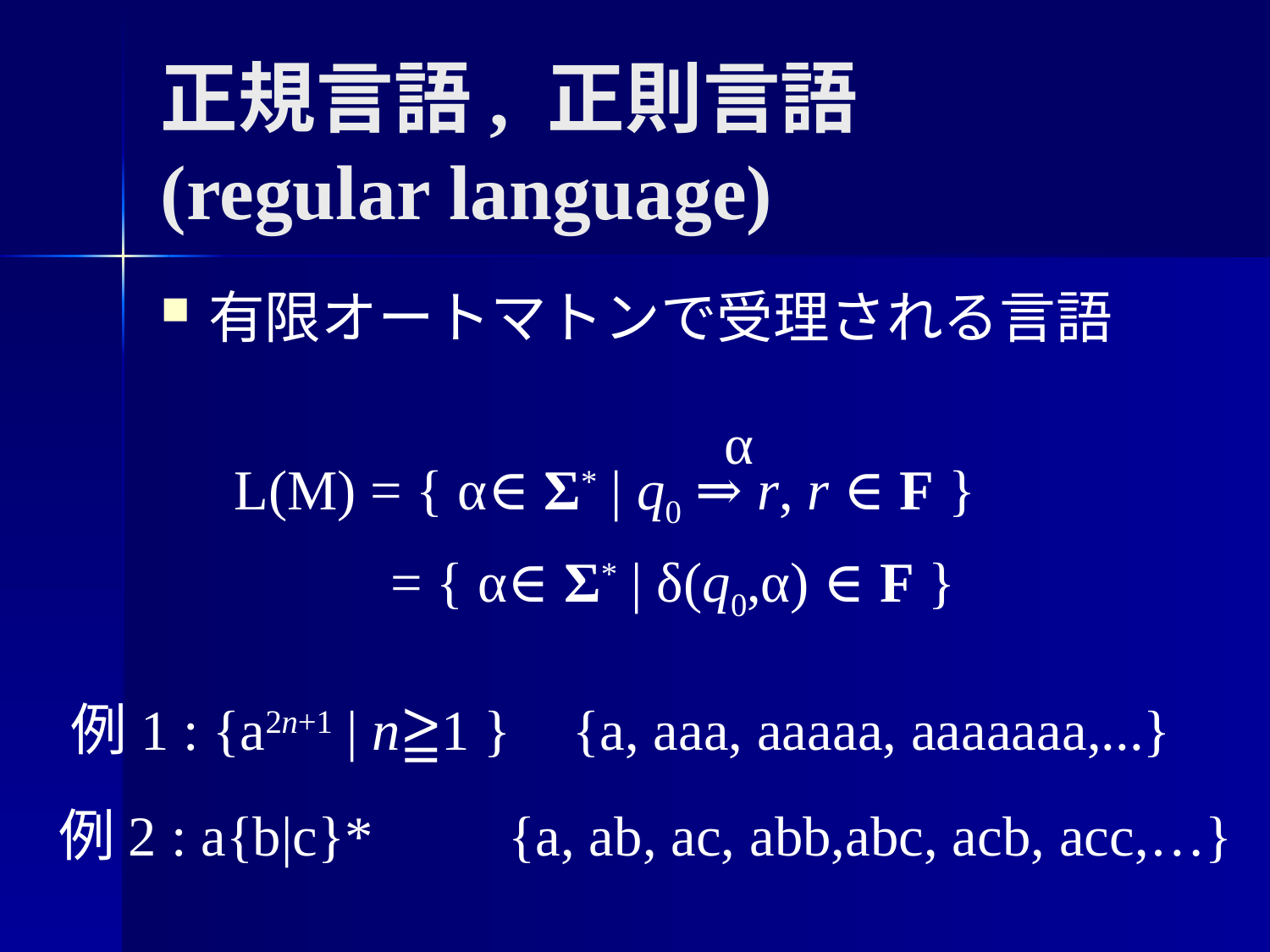

# 正規言語, 正則言語 (regular language)
有限オートマトンで受理される言語
α
L(M) = { α∈ Σ* | q0 ⇒ r, r ∈ F }
 = { α∈ Σ* | δ(q0,α) ∈ F }
例1 : {a2n+1 | n≧1 }
{a, aaa, aaaaa, aaaaaaa,...}
例2 : a{b|c}*
{a, ab, ac, abb,abc, acb, acc,…}